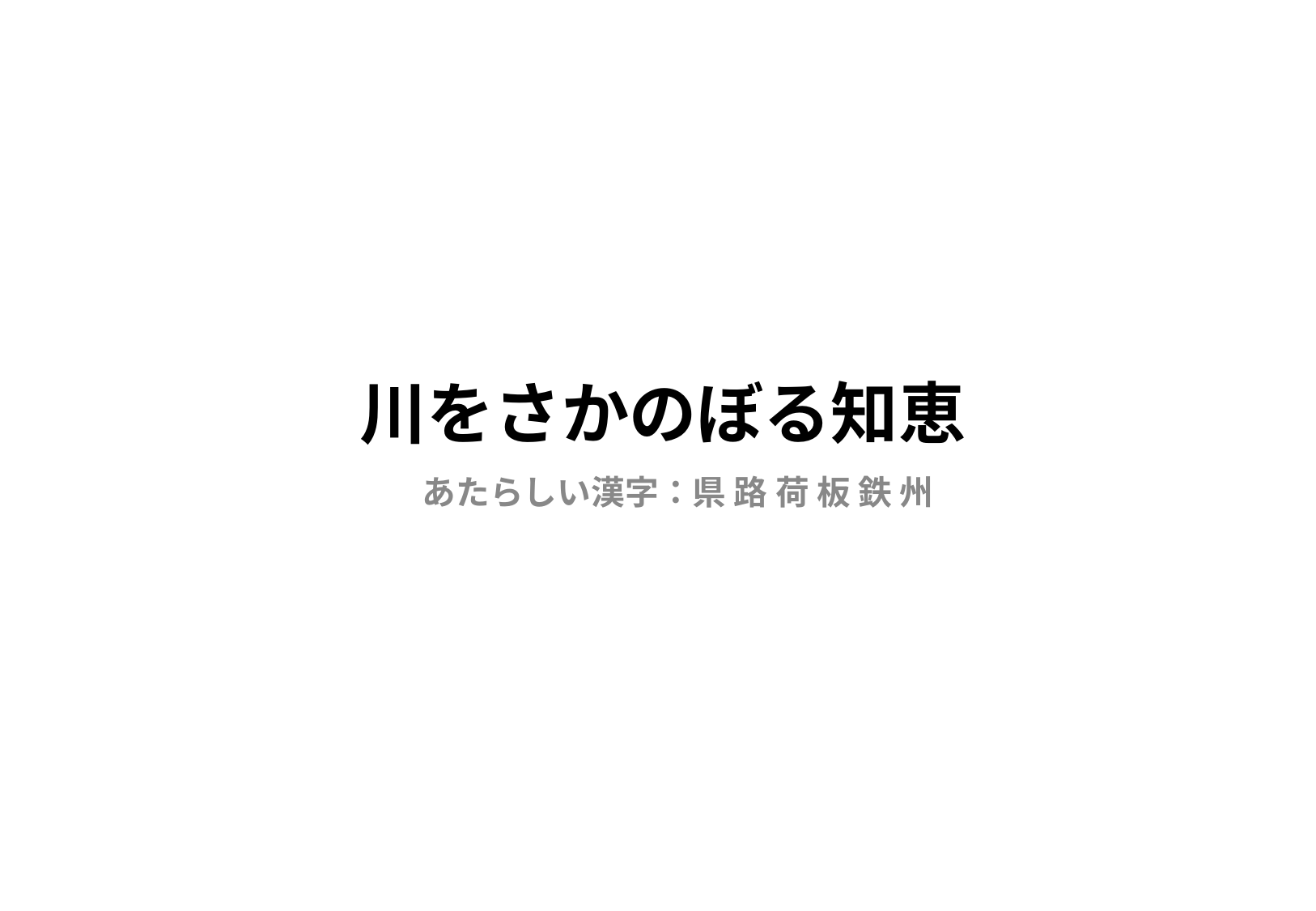

# 川をさかのぼる知恵
あたらしい漢字：県 路 荷 板 鉄 州